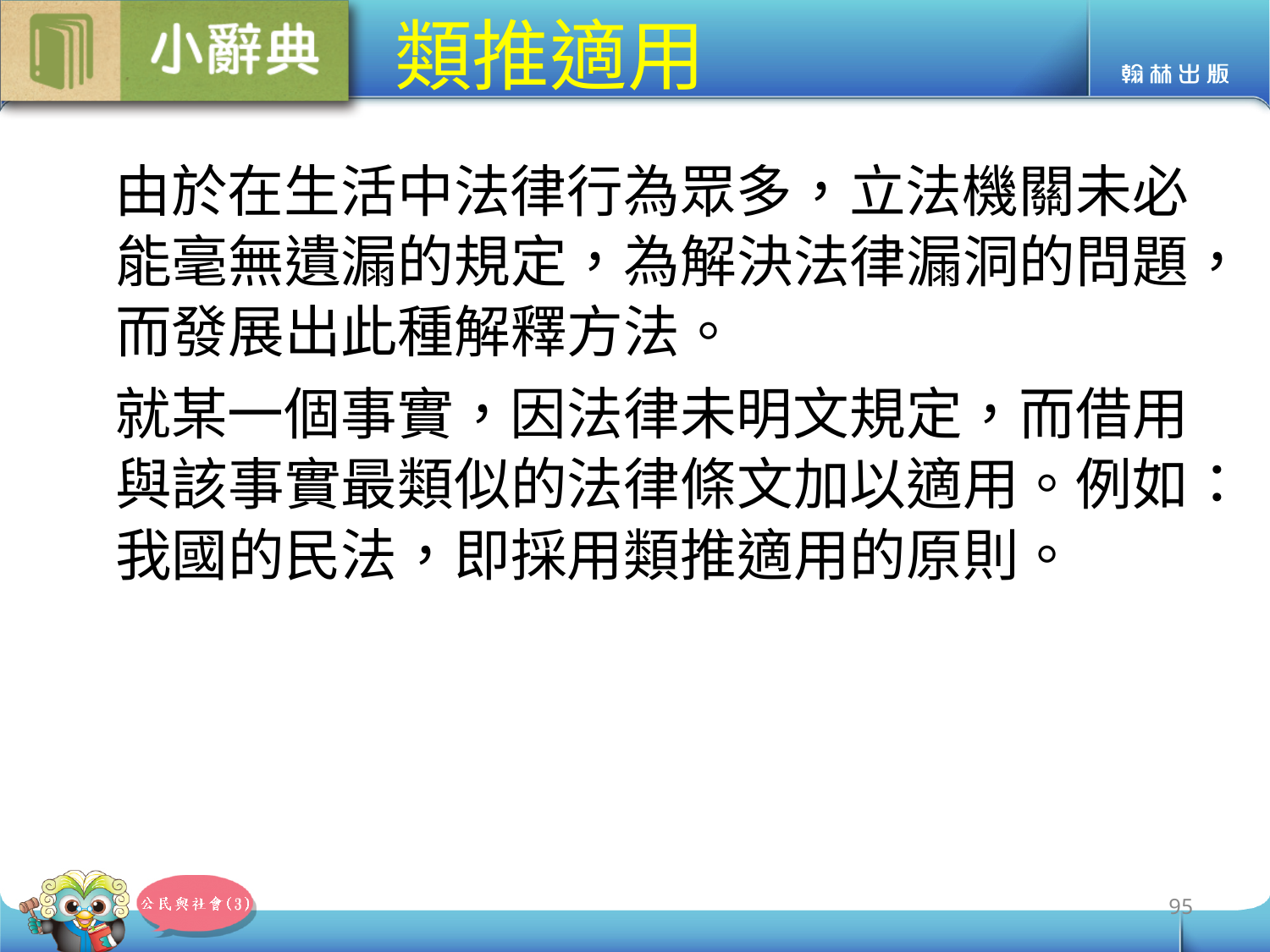

# 類推適用
由於在生活中法律行為眾多，立法機關未必能毫無遺漏的規定，為解決法律漏洞的問題，而發展出此種解釋方法。
就某一個事實，因法律未明文規定，而借用與該事實最類似的法律條文加以適用。例如：我國的民法，即採用類推適用的原則。
95